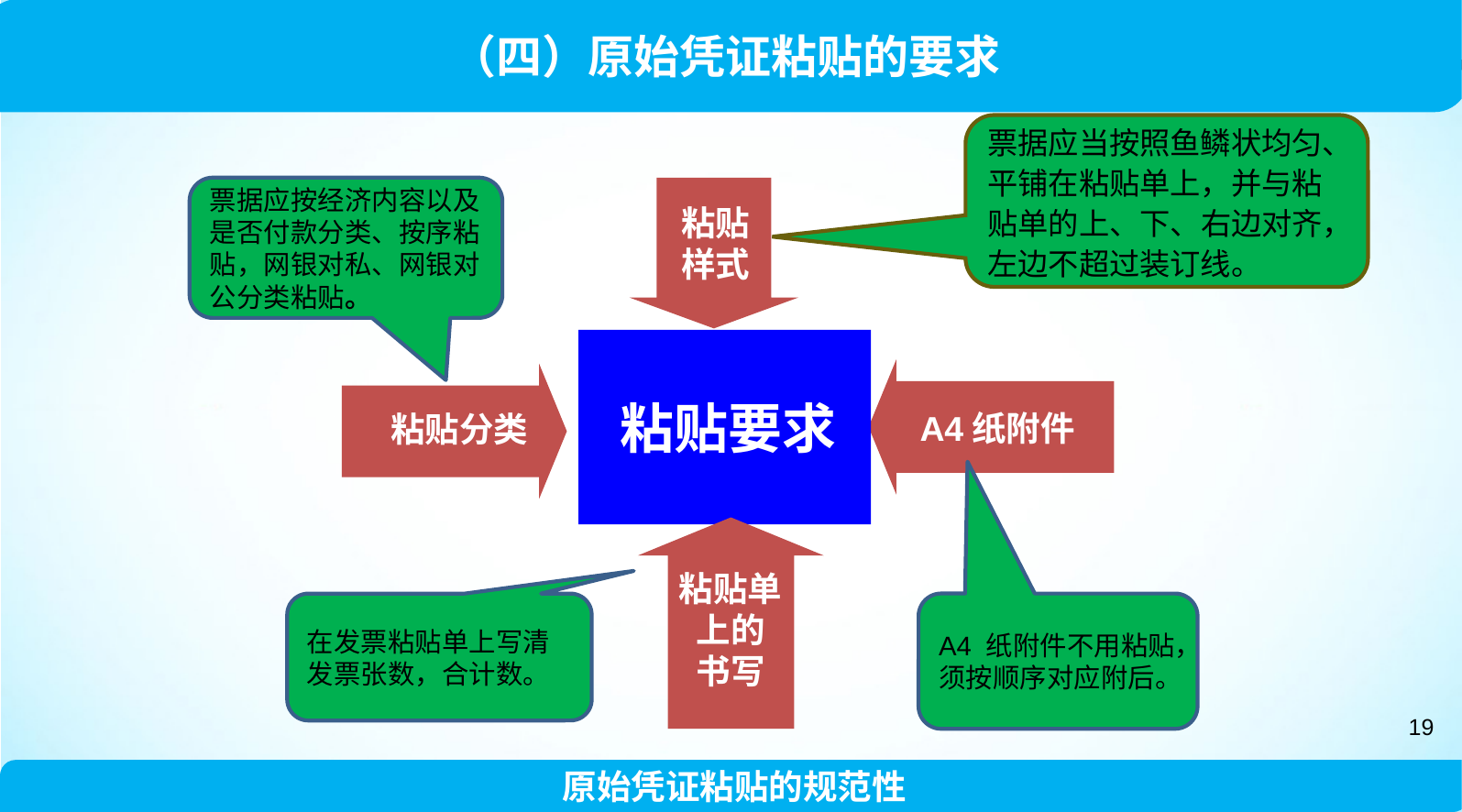

（四）原始凭证粘贴的要求

票据应当按照鱼鳞状均匀、平铺在粘贴单上，并与粘贴单的上、下、右边对齐，左边不超过装订线。

票据应按经济内容以及是否付款分类、按序粘贴，网银对私、网银对公分类粘贴。
粘贴
样式
    粘贴要求

A4纸附件
粘贴分类

粘贴单上的
书写

A4 纸附件不用粘贴，须按顺序对应附后。
在发票粘贴单上写清发票张数，合计数。
19
原始凭证粘贴的规范性